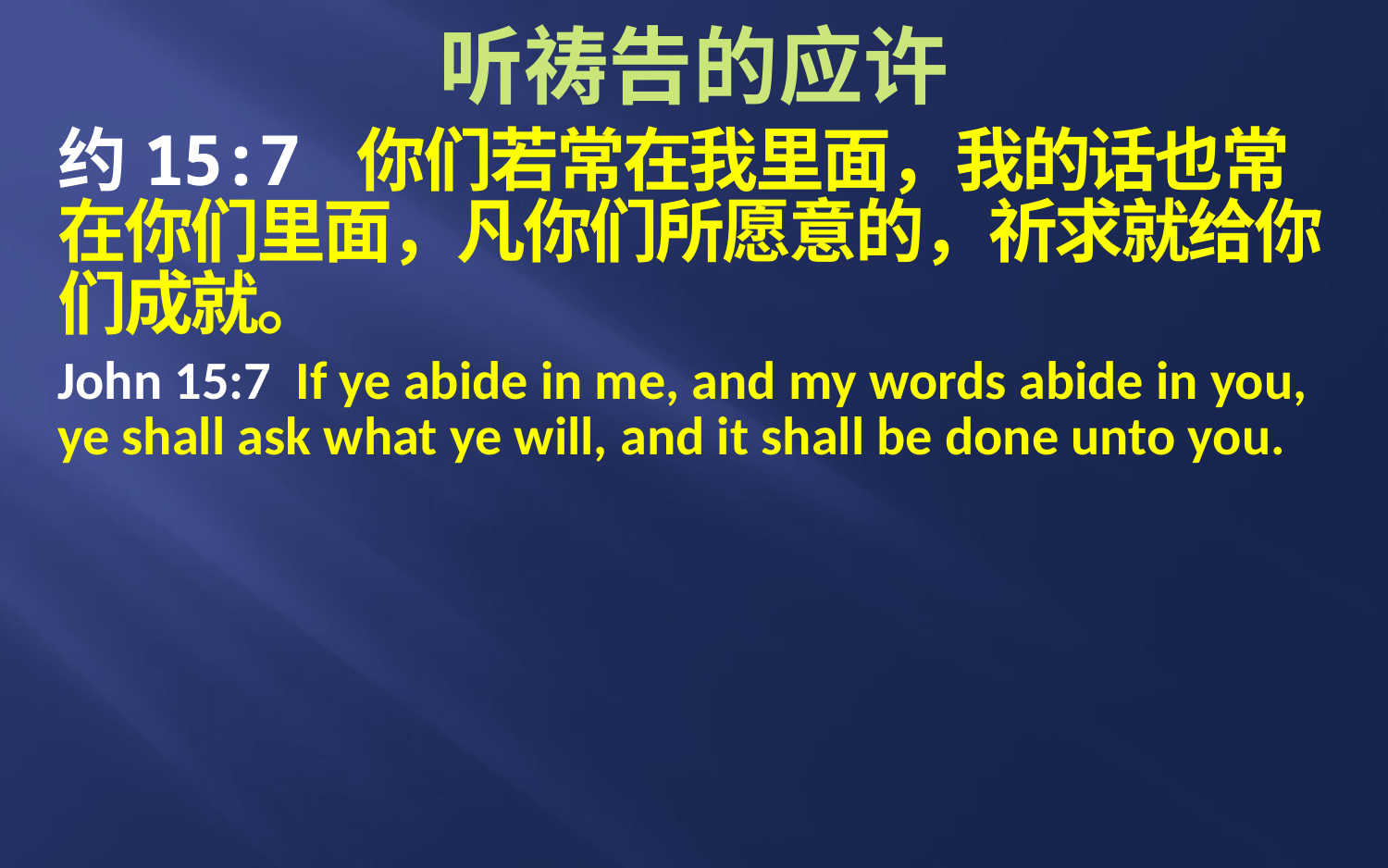

# 听祷告的应许
约15:7 你们若常在我里面，我的话也常在你们里面，凡你们所愿意的，祈求就给你们成就。
John 15:7  If ye abide in me, and my words abide in you, ye shall ask what ye will, and it shall be done unto you.